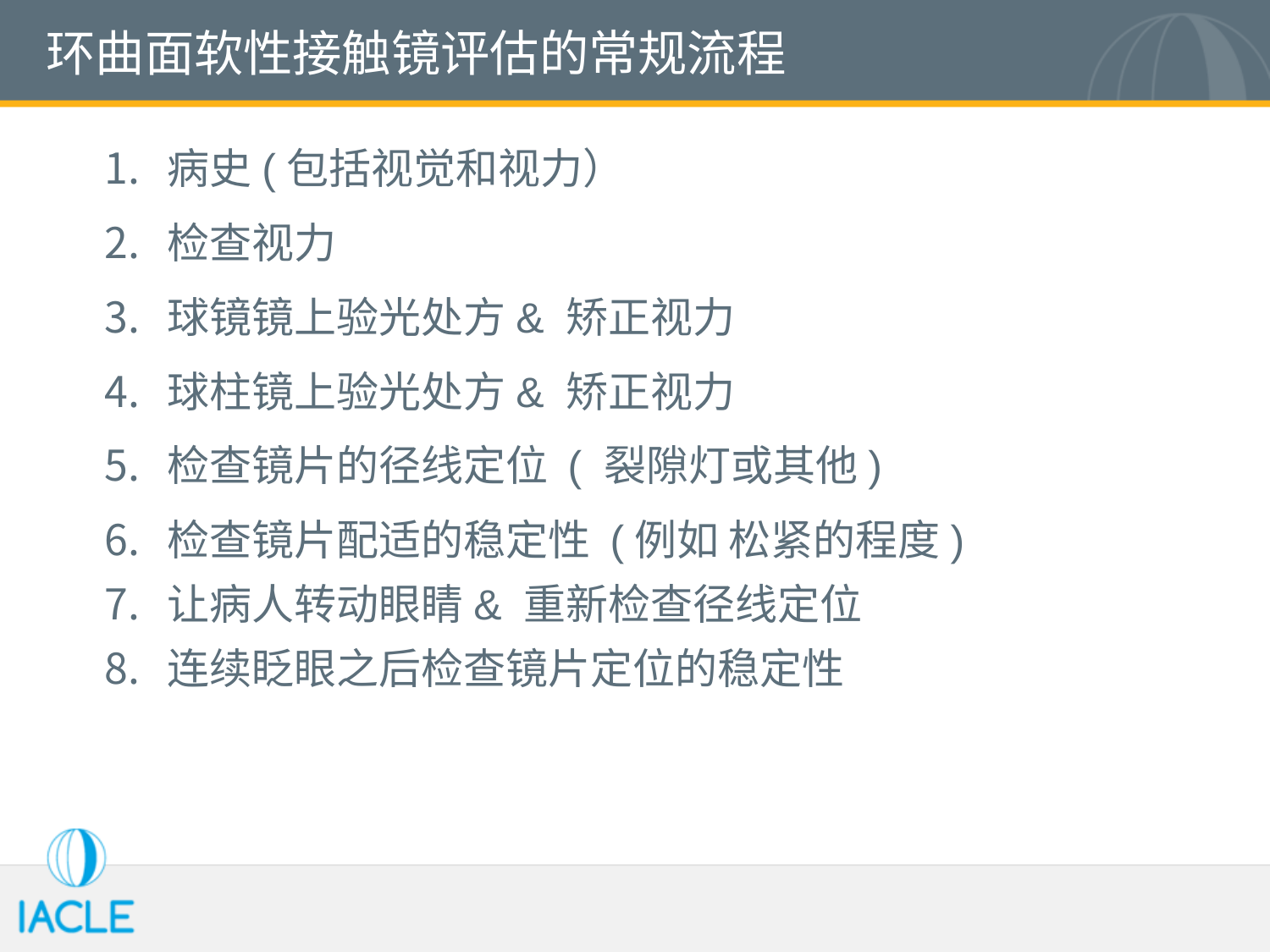

# 环曲面软性接触镜评估的常规流程
病史(包括视觉和视力）
检查视力
球镜镜上验光处方& 矫正视力
球柱镜上验光处方& 矫正视力
检查镜片的径线定位 ( 裂隙灯或其他)
检查镜片配适的稳定性 (例如 松紧的程度)
让病人转动眼睛& 重新检查径线定位
连续眨眼之后检查镜片定位的稳定性